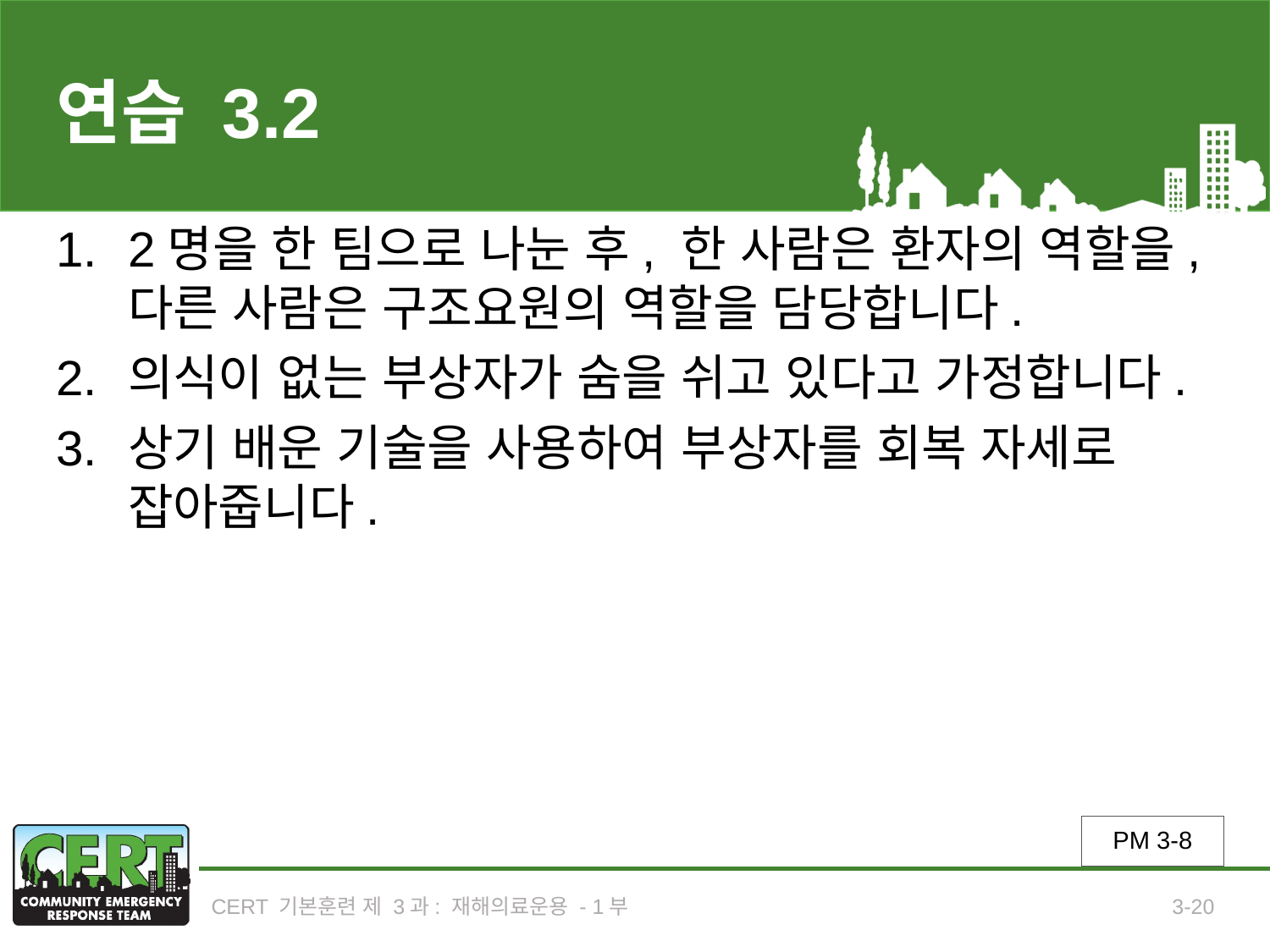

# 연습 3.2
2명을 한 팀으로 나눈 후, 한 사람은 환자의 역할을, 다른 사람은 구조요원의 역할을 담당합니다.
의식이 없는 부상자가 숨을 쉬고 있다고 가정합니다.
상기 배운 기술을 사용하여 부상자를 회복 자세로 잡아줍니다.
PM 3-8
CERT 기본훈련 제 3과: 재해의료운용 - 1부
3-20